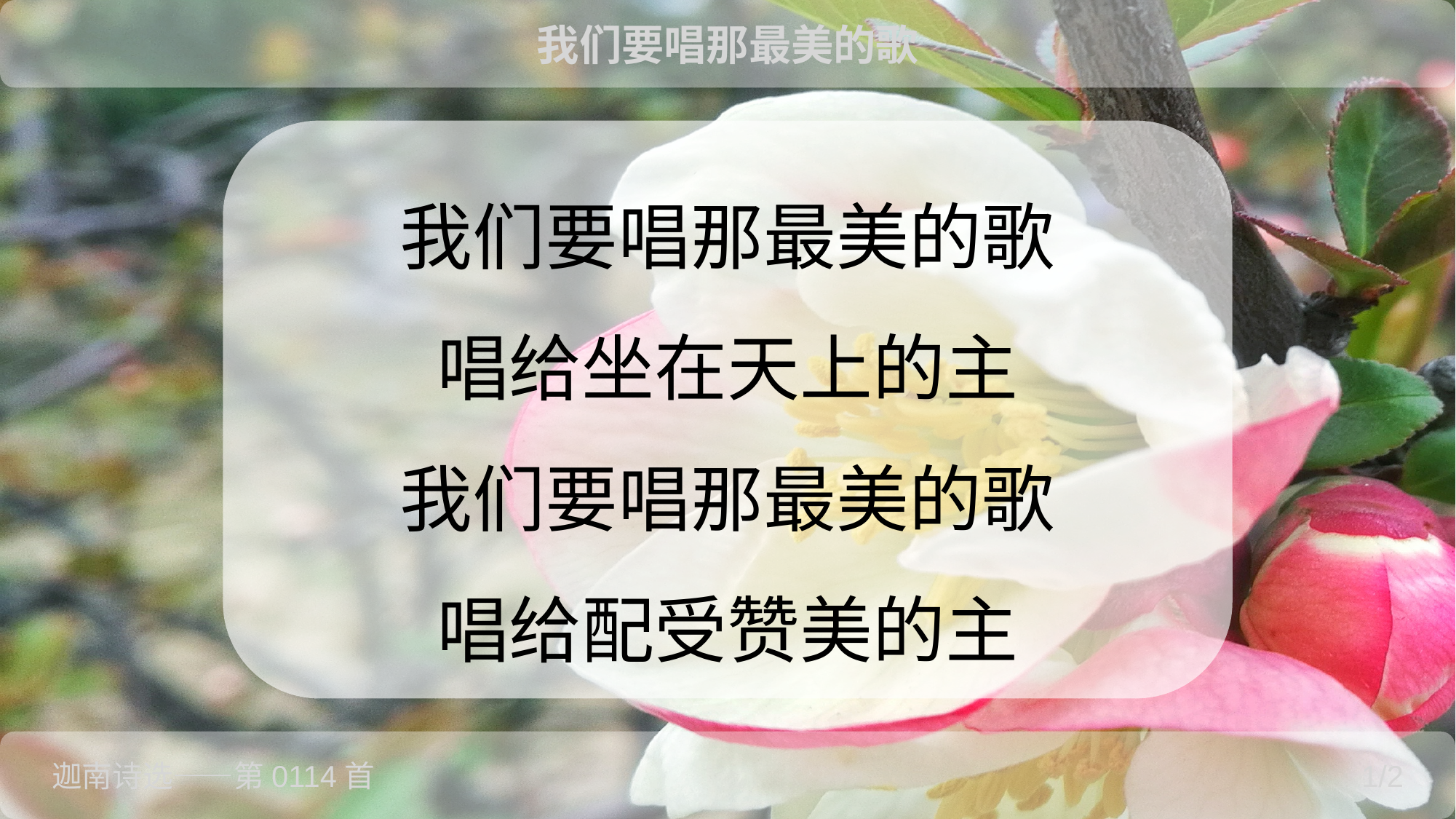

我们要唱那最美的歌
我们要唱那最美的歌
唱给坐在天上的主
我们要唱那最美的歌
唱给配受赞美的主
迦南诗选——第0114首										1/2